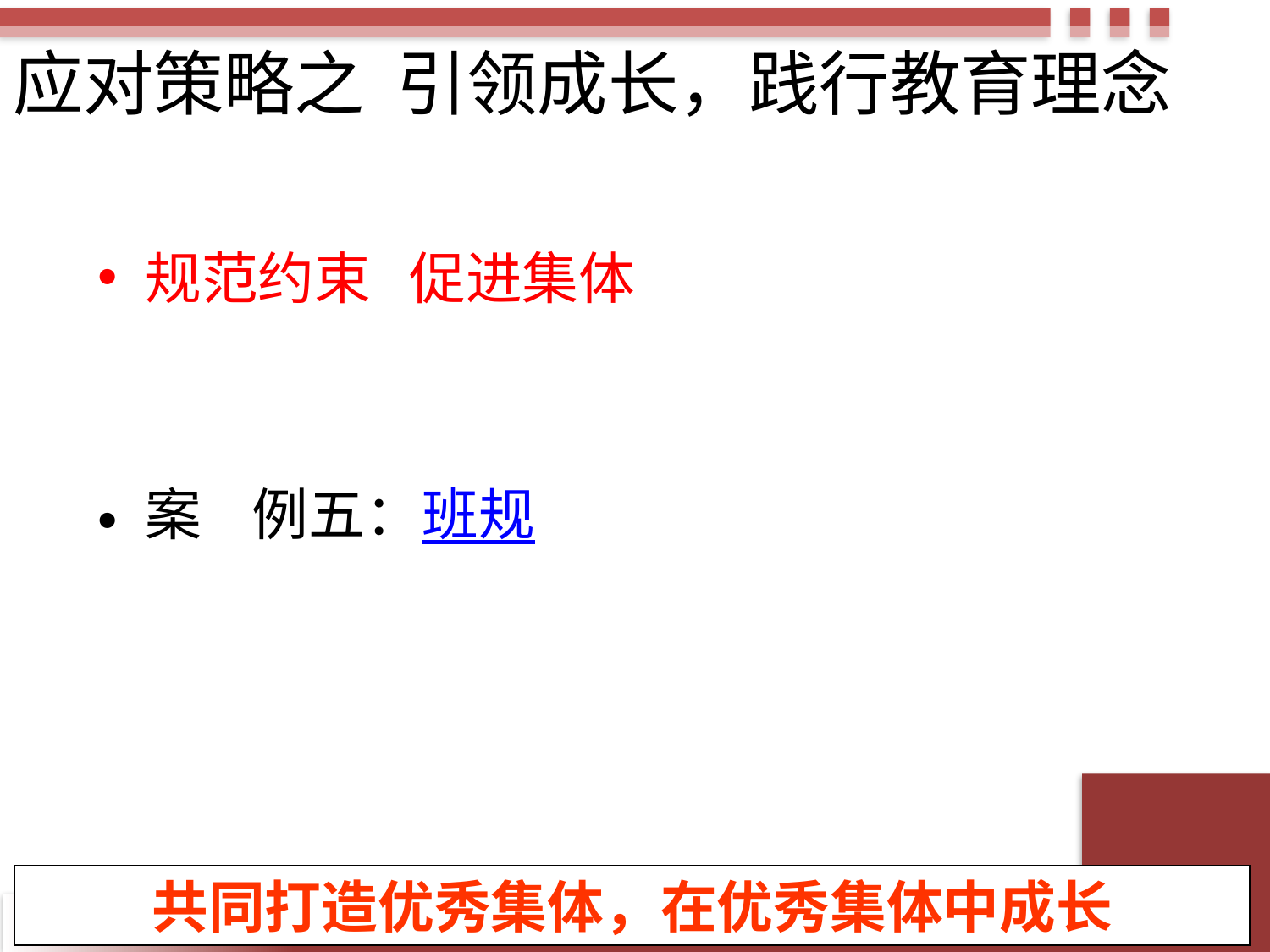

# 应对策略之  引领成长，践行教育理念
规范约束   促进集体

案    例五：班规

共同打造优秀集体，在优秀集体中成长